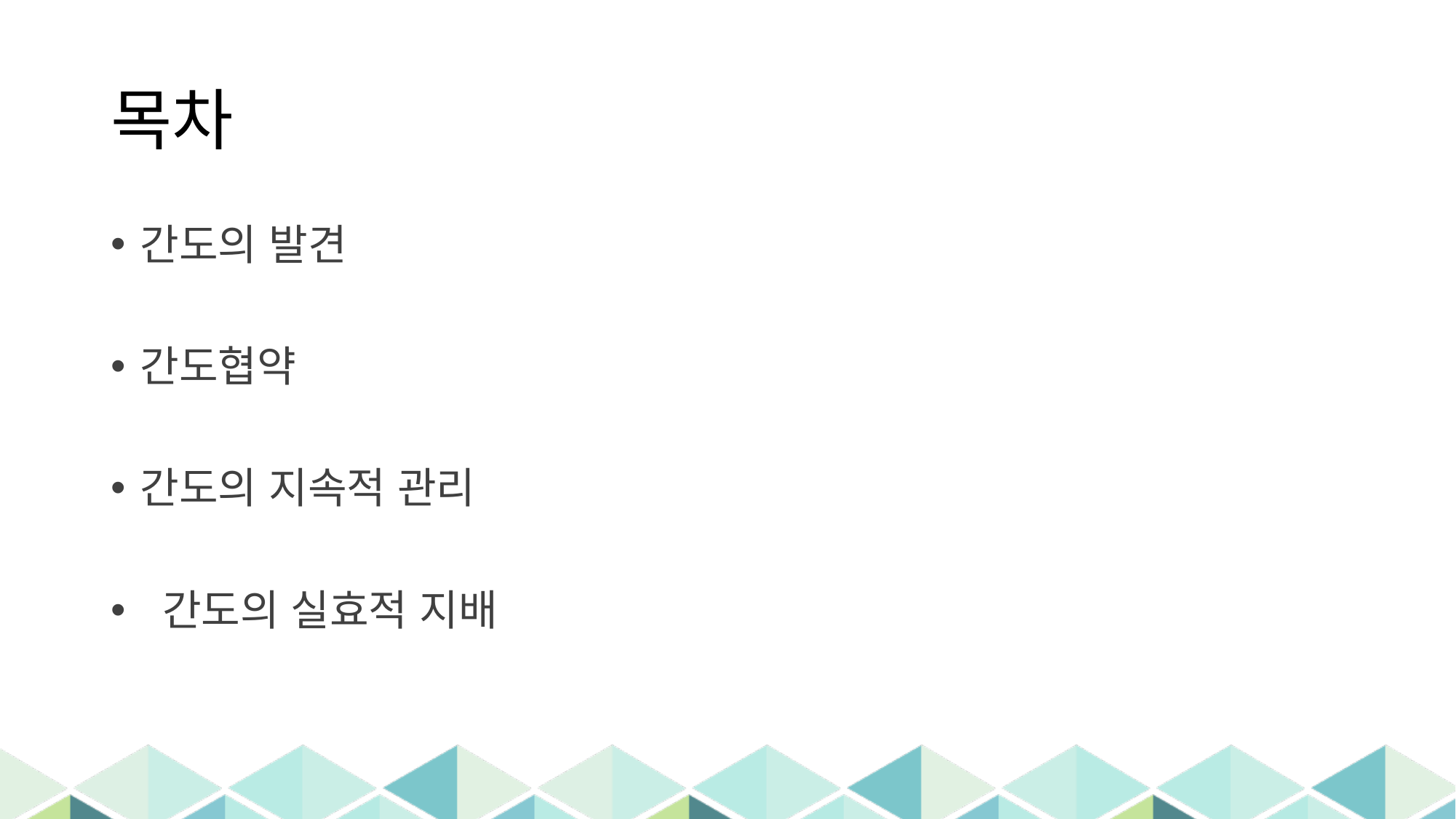

# 목차
간도의 발견

간도협약

간도의 지속적 관리

 간도의 실효적 지배